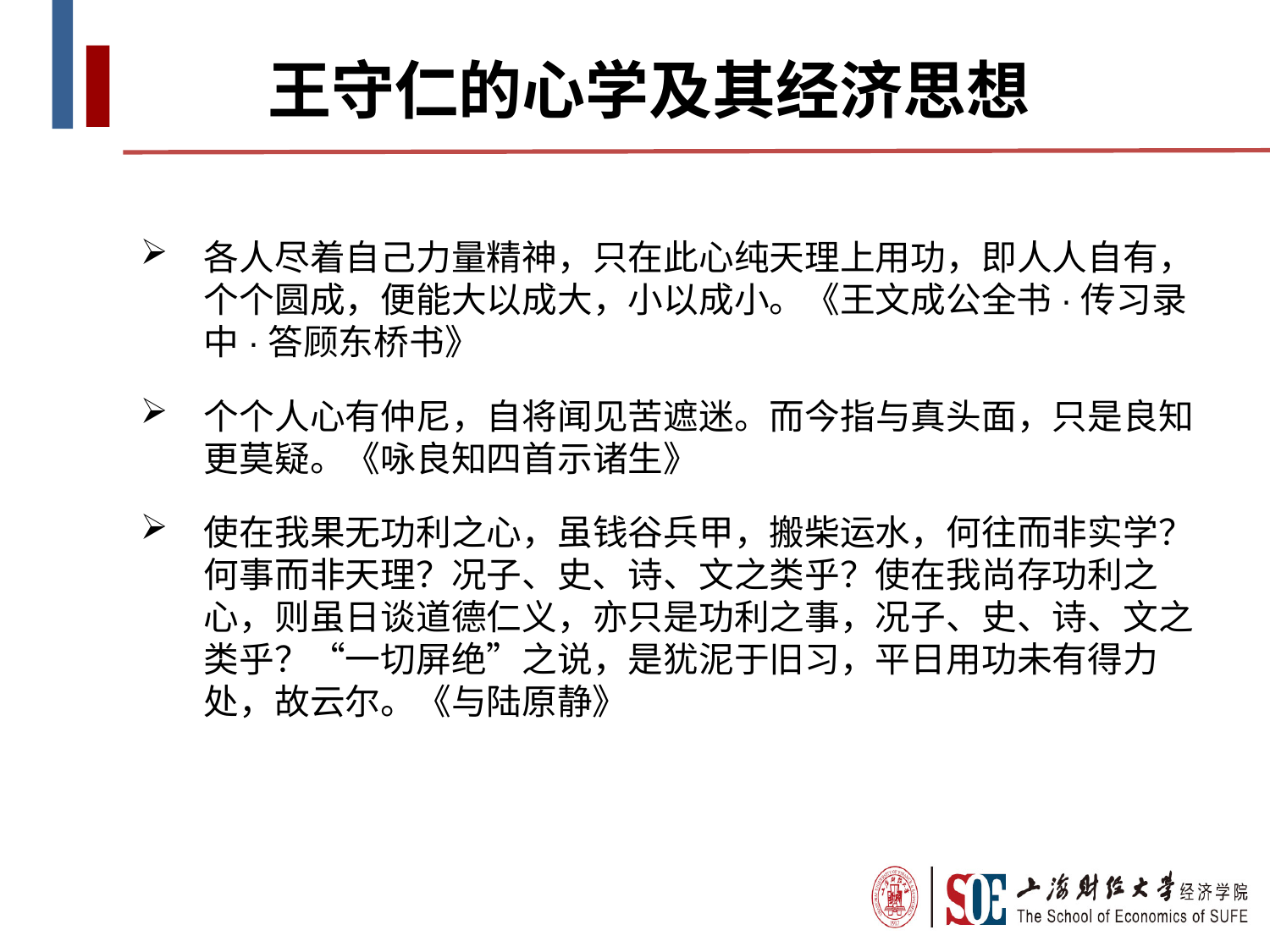

王守仁的心学及其经济思想
各人尽着自己力量精神，只在此心纯天理上用功，即人人自有，个个圆成，便能大以成大，小以成小。《王文成公全书·传习录中·答顾东桥书》
个个人心有仲尼，自将闻见苦遮迷。而今指与真头面，只是良知更莫疑。《咏良知四首示诸生》
使在我果无功利之心，虽钱谷兵甲，搬柴运水，何往而非实学？何事而非天理？况子、史、诗、文之类乎？使在我尚存功利之心，则虽日谈道德仁义，亦只是功利之事，况子、史、诗、文之类乎？“一切屏绝”之说，是犹泥于旧习，平日用功未有得力处，故云尔。《与陆原静》